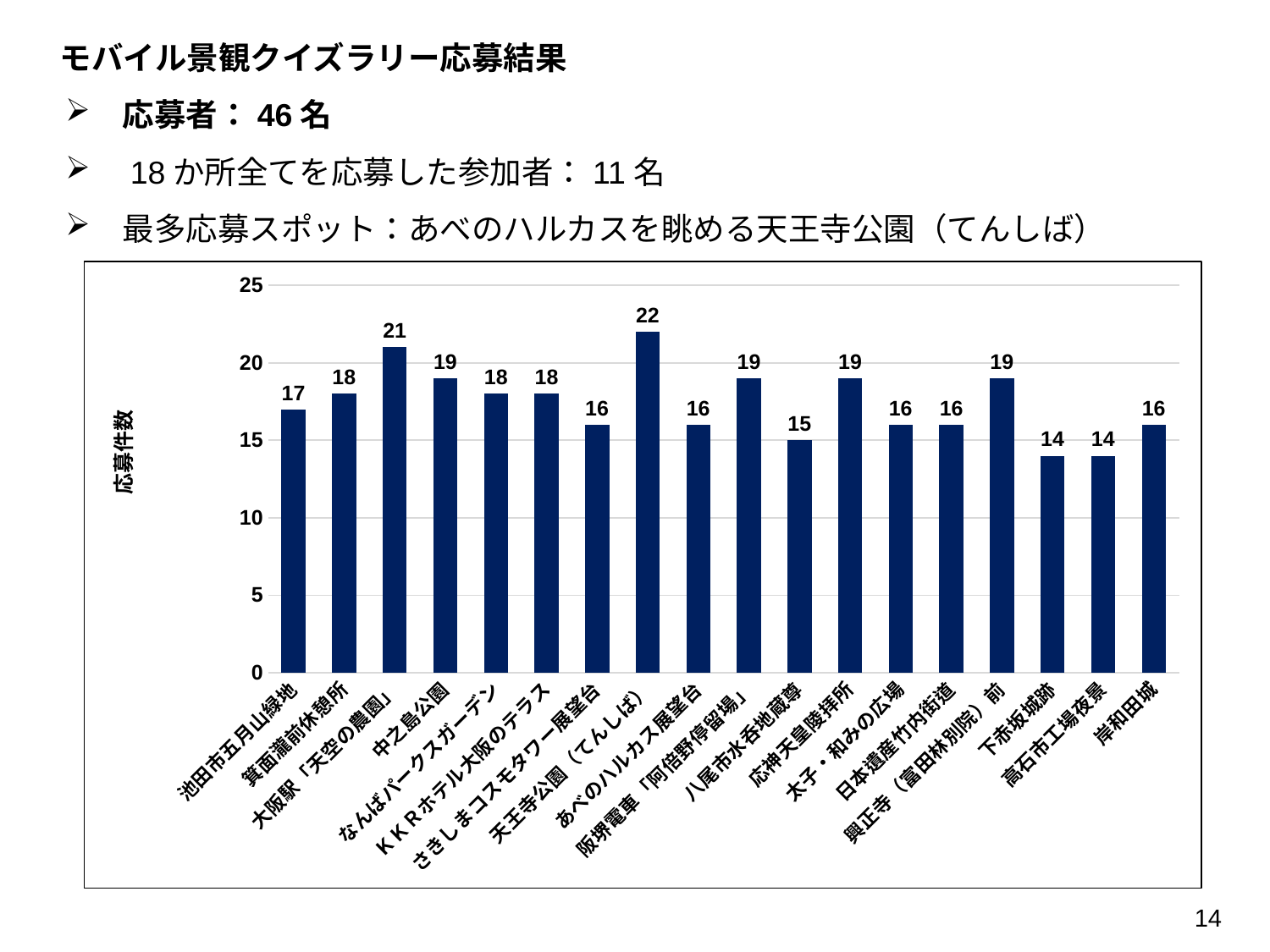

モバイル景観クイズラリー応募結果
　応募者：46名
　18か所全てを応募した参加者：11名
　最多応募スポット：あべのハルカスを眺める天王寺公園（てんしば）

### Chart

| Category |  |
|---|---|
| 池田市五月山緑地 | 17.0 |
| 箕面瀧前休憩所 | 18.0 |
| 大阪駅「天空の農園」 | 21.0 |
| 中之島公園 | 19.0 |
| なんばパークスガーデン | 18.0 |
| ＫＫＲホテル大阪のテラス | 18.0 |
| さきしまコスモタワー展望台 | 16.0 |
| 天王寺公園（てんしば） | 22.0 |
| あべのハルカス展望台 | 16.0 |
| 阪堺電車「阿倍野停留場」 | 19.0 |
| 八尾市水呑地蔵尊 | 15.0 |
| 応神天皇陵拝所 | 19.0 |
| 太子・和みの広場 | 16.0 |
| 日本遺産竹内街道 | 16.0 |
| 興正寺（富田林別院）前 | 19.0 |
| 下赤坂城跡 | 14.0 |
| 高石市工場夜景 | 14.0 |
| 岸和田城 | 16.0 |
14